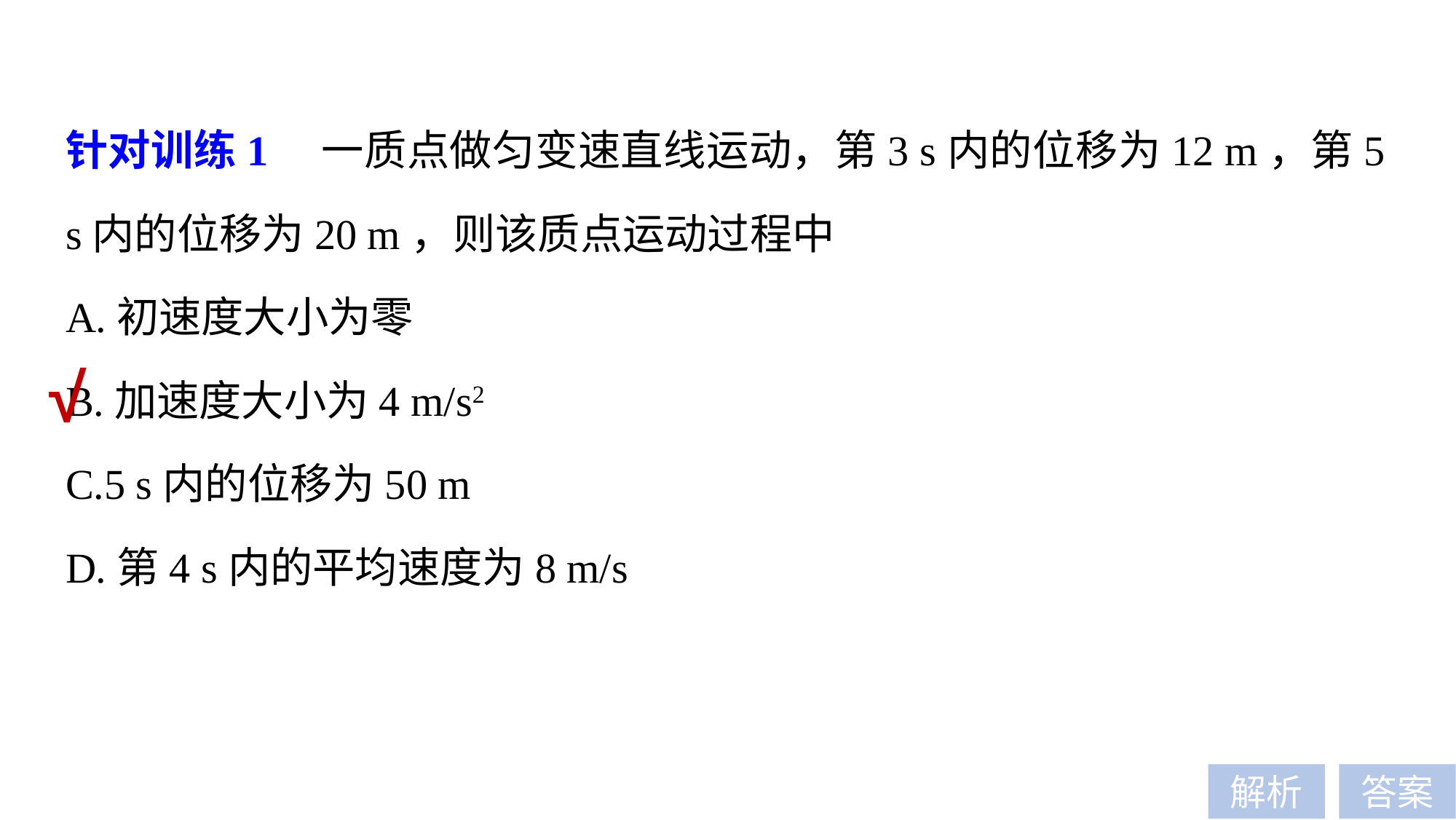

针对训练1　一质点做匀变速直线运动，第3 s内的位移为12 m，第5 s内的位移为20 m，则该质点运动过程中
A.初速度大小为零
B.加速度大小为4 m/s2
C.5 s内的位移为50 m
D.第4 s内的平均速度为8 m/s
√
解析
答案